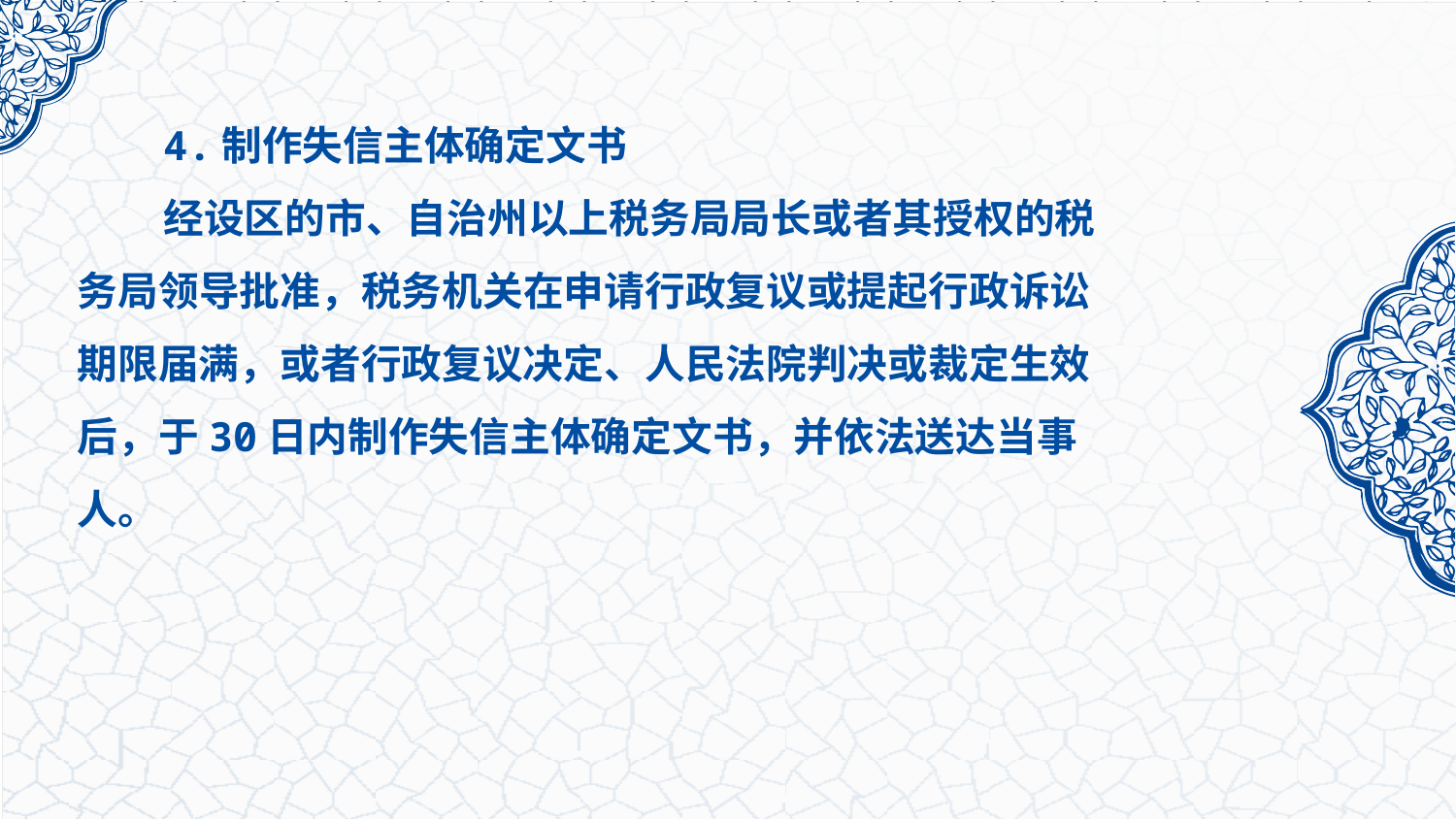

4.制作失信主体确定文书
经设区的市、自治州以上税务局局长或者其授权的税务局领导批准，税务机关在申请行政复议或提起行政诉讼期限届满，或者行政复议决定、人民法院判决或裁定生效后，于30日内制作失信主体确定文书，并依法送达当事人。